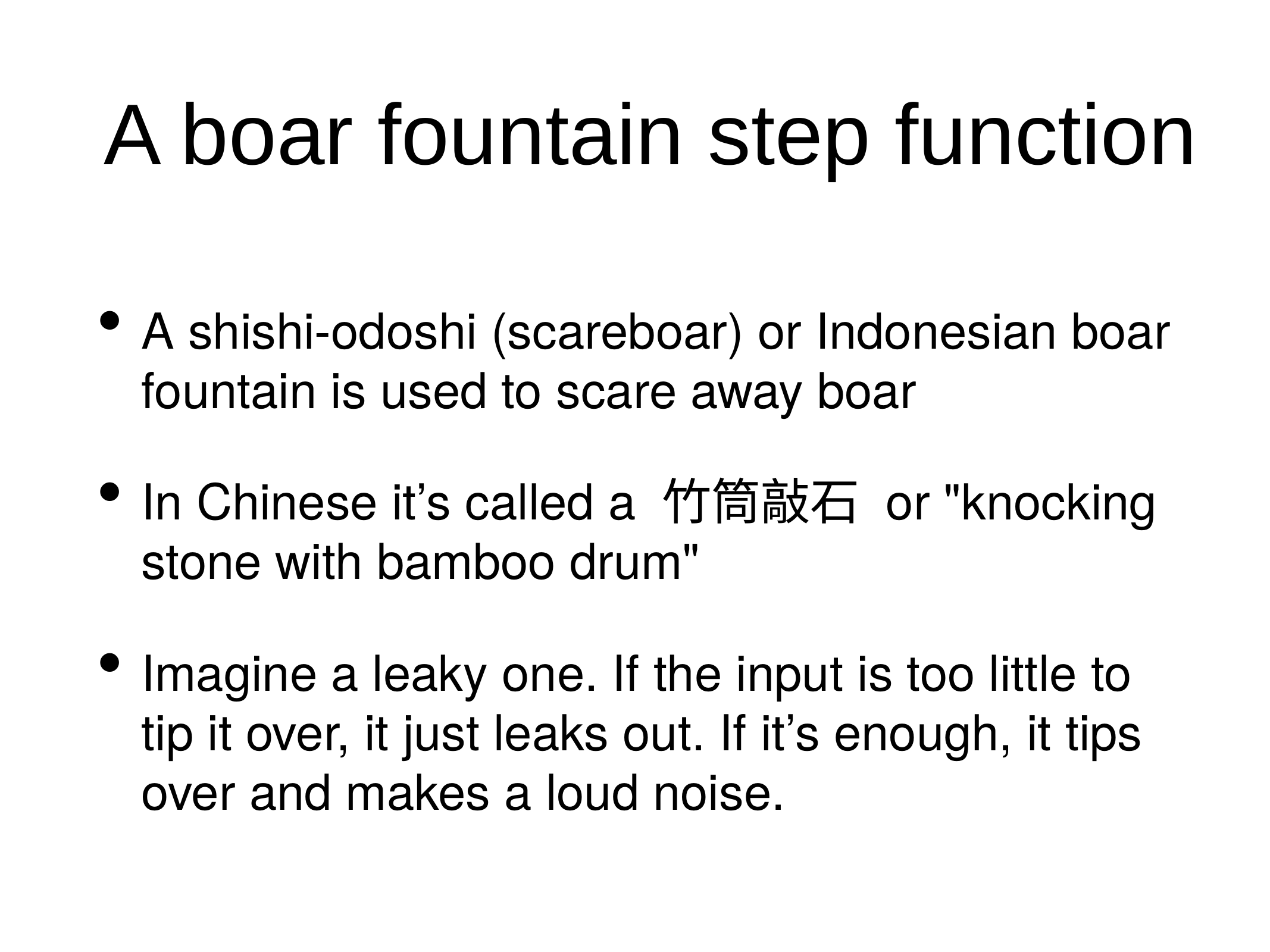

# A boar fountain step function
A shishi-odoshi (scareboar) or Indonesian boar fountain is used to scare away boar
In Chinese it’s called a 竹筒敲石 or "knocking stone with bamboo drum"
Imagine a leaky one. If the input is too little to tip it over, it just leaks out. If it’s enough, it tips over and makes a loud noise.